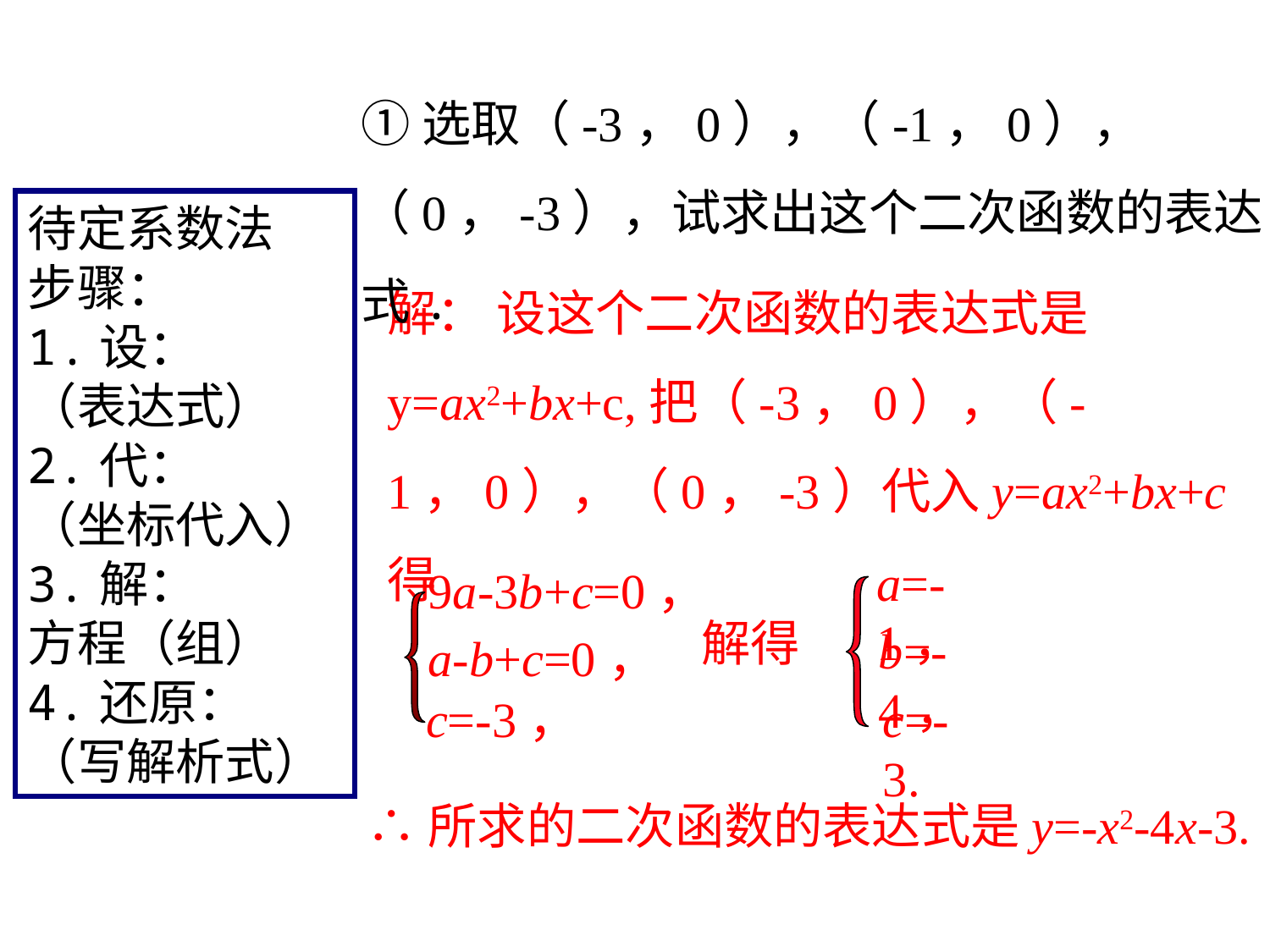

①选取（-3，0），（-1，0），（0，-3），试求出这个二次函数的表达式.
待定系数法
步骤：
1.设：
（表达式）
2.代：
（坐标代入）
3.解：
方程（组）
4.还原：
（写解析式）
解： 设这个二次函数的表达式是y=ax2+bx+c,把（-3，0），（-1，0），（0，-3）代入y=ax2+bx+c得
a=-1，

b=-4，
c=-3.
9a-3b+c=0，

a-b+c=0，
c=-3，
解得
∴所求的二次函数的表达式是y=-x2-4x-3.